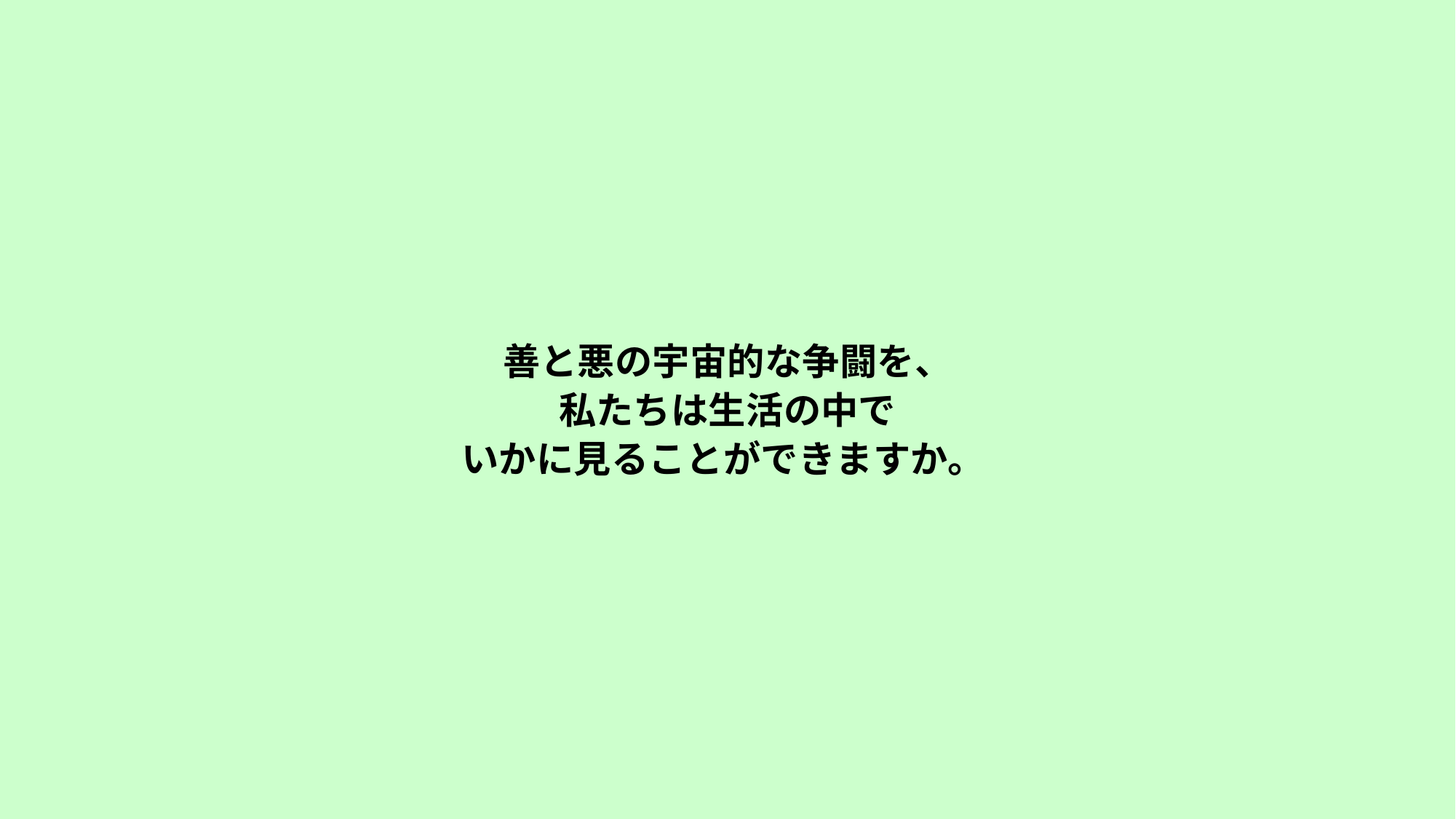

# 善と悪の宇宙的な争闘を、 私たちは生活の中で いかに見ることができますか。